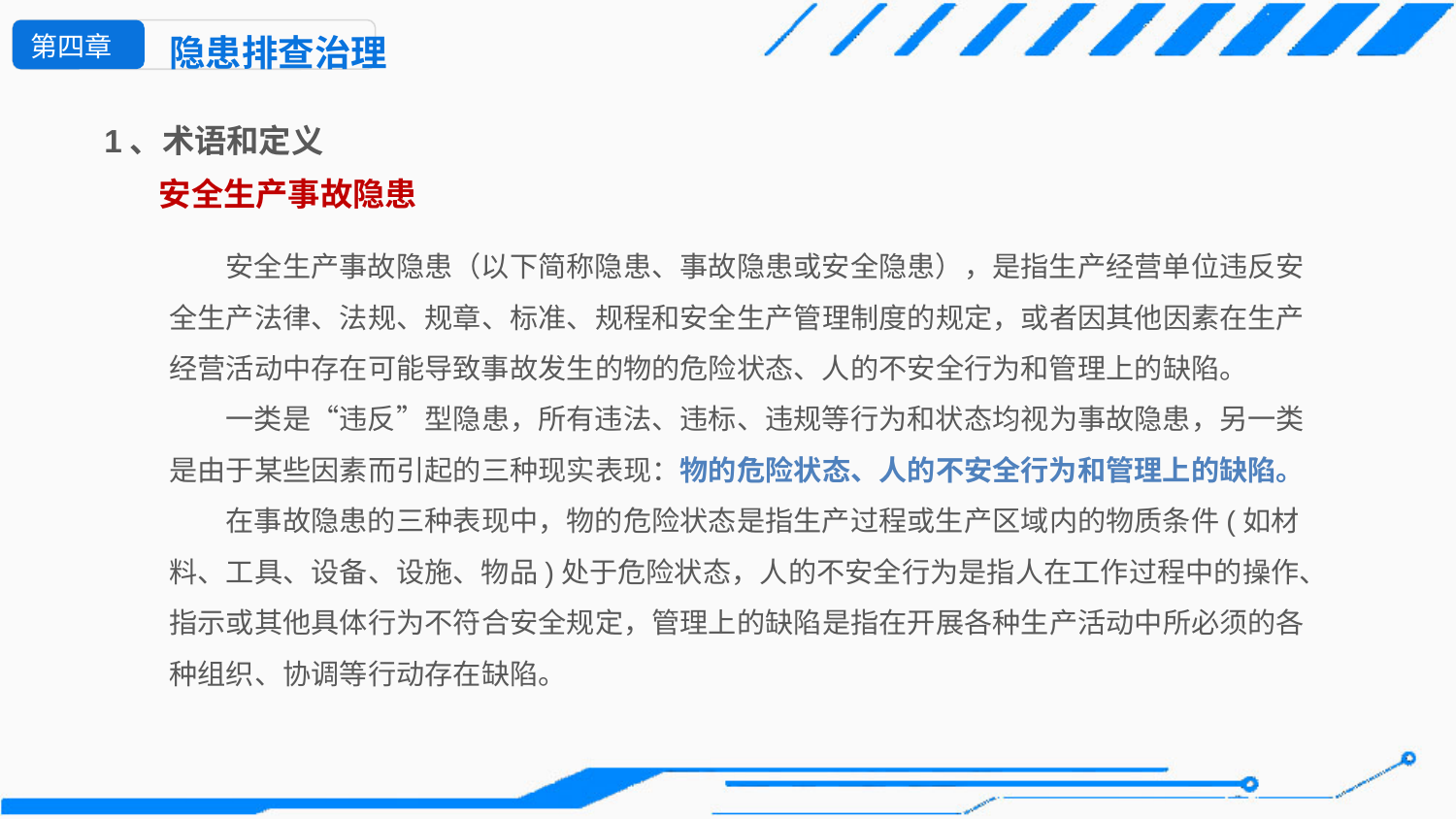

第四章
隐患排查治理
1、术语和定义
安全生产事故隐患
安全生产事故隐患（以下简称隐患、事故隐患或安全隐患），是指生产经营单位违反安全生产法律、法规、规章、标准、规程和安全生产管理制度的规定，或者因其他因素在生产经营活动中存在可能导致事故发生的物的危险状态、人的不安全行为和管理上的缺陷。
一类是“违反”型隐患，所有违法、违标、违规等行为和状态均视为事故隐患，另一类是由于某些因素而引起的三种现实表现：物的危险状态、人的不安全行为和管理上的缺陷。
在事故隐患的三种表现中，物的危险状态是指生产过程或生产区域内的物质条件(如材料、工具、设备、设施、物品)处于危险状态，人的不安全行为是指人在工作过程中的操作、指示或其他具体行为不符合安全规定，管理上的缺陷是指在开展各种生产活动中所必须的各种组织、协调等行动存在缺陷。